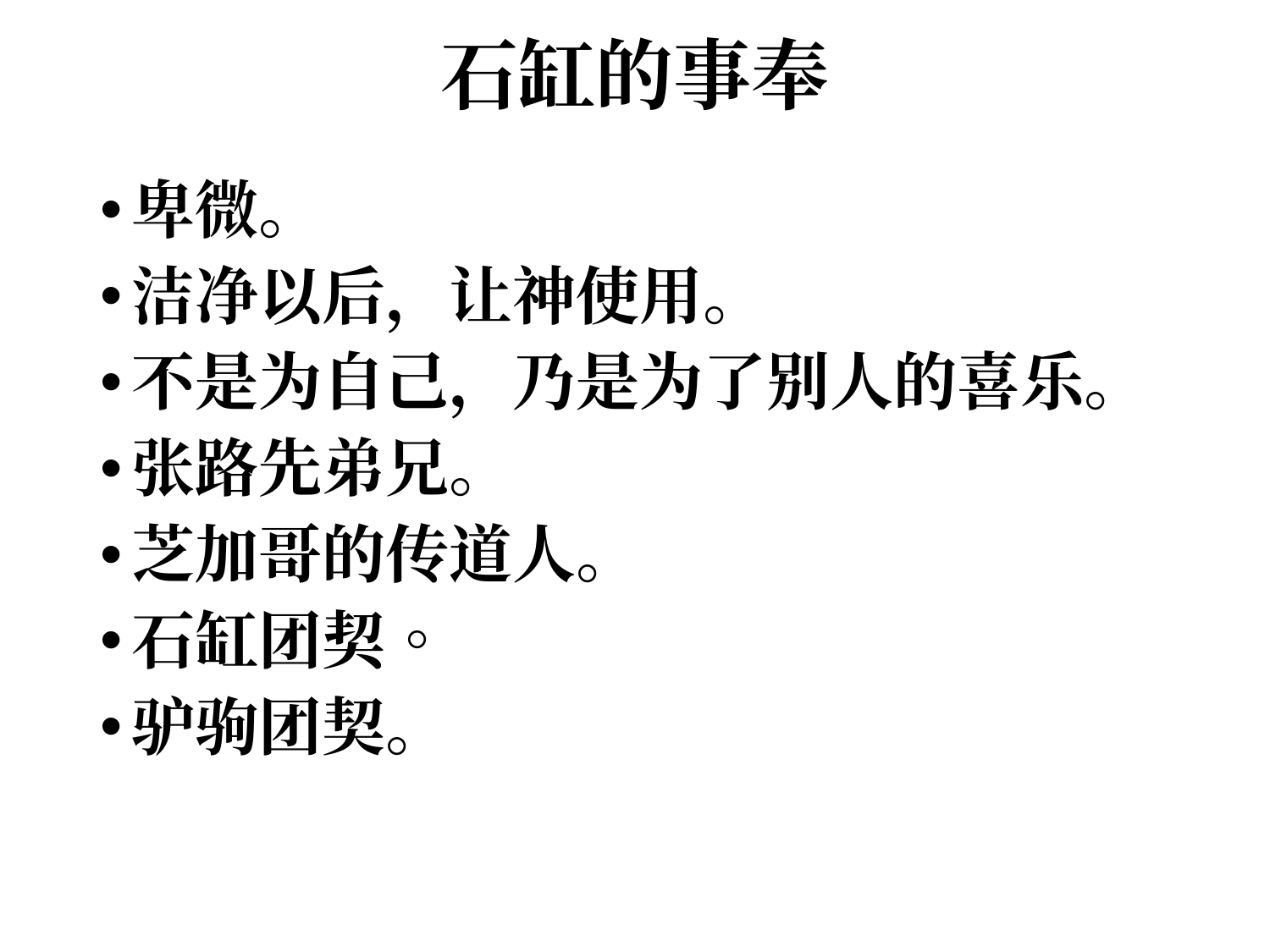

# 石缸的事奉
卑微。
洁净以后，让神使用。
不是为自己，乃是为了别人的喜乐。
张路先弟兄。
芝加哥的传道人。
石缸团契。
驴驹团契。